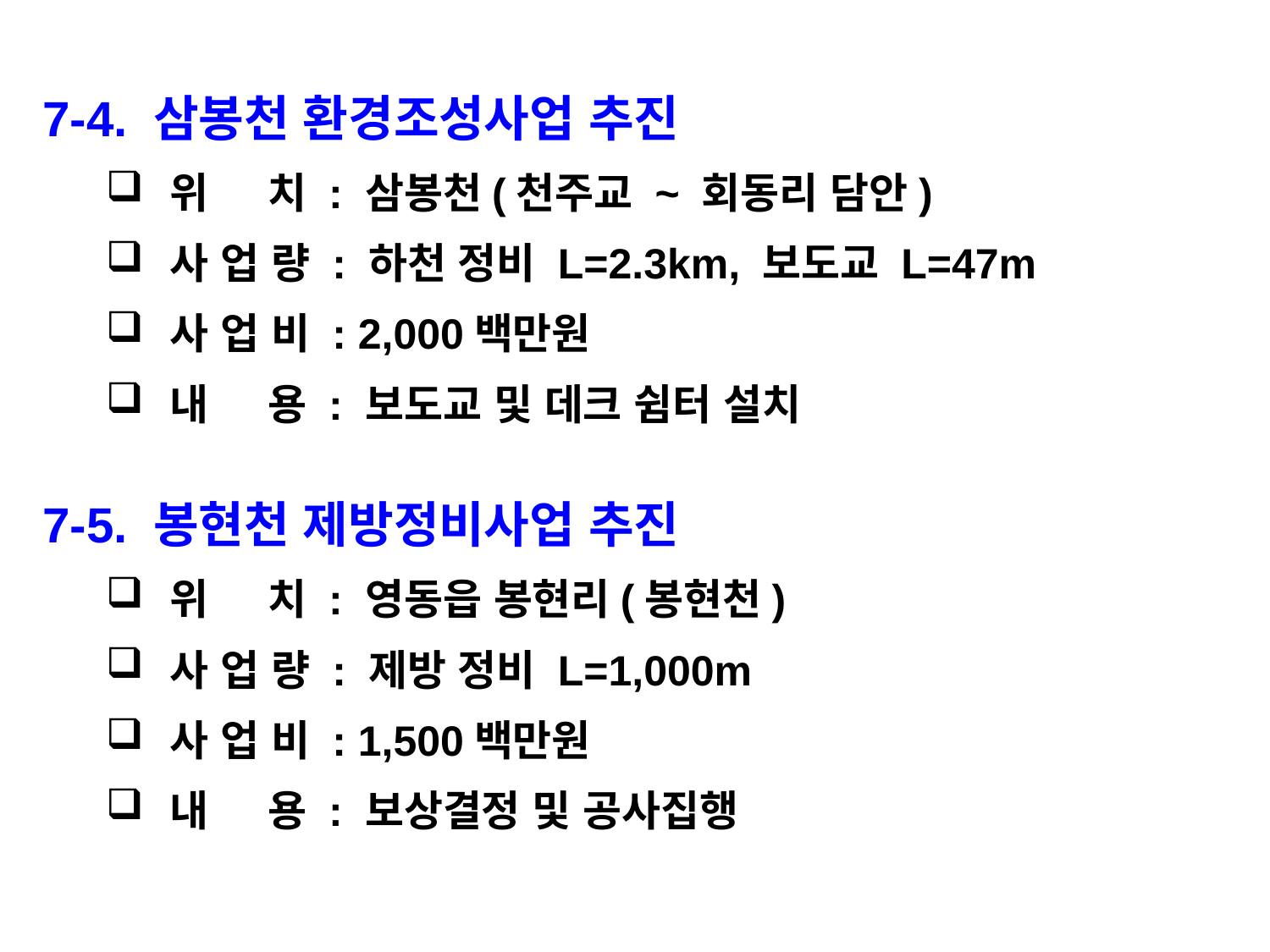

7-4. 삼봉천 환경조성사업 추진
위     치 : 삼봉천(천주교 ~ 회동리 담안)
사 업 량 : 하천 정비 L=2.3km, 보도교 L=47m
사 업 비 : 2,000백만원
내     용 : 보도교 및 데크 쉼터 설치

7-5. 봉현천 제방정비사업 추진
위     치 : 영동읍 봉현리(봉현천)
사 업 량 : 제방 정비 L=1,000m
사 업 비 : 1,500백만원
내     용 : 보상결정 및 공사집행